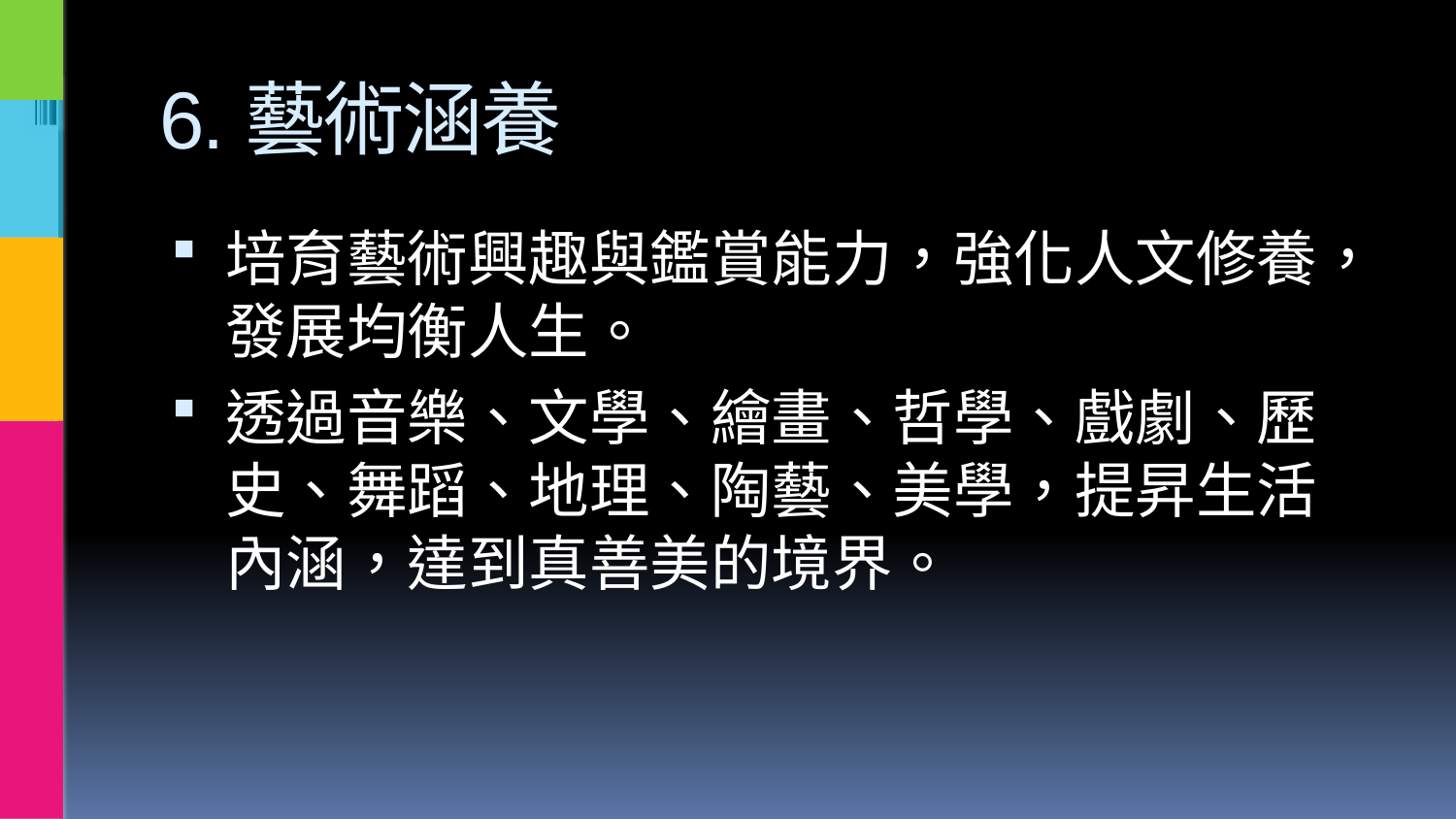

# 6.藝術涵養
培育藝術興趣與鑑賞能力，強化人文修養，發展均衡人生。
透過音樂、文學、繪畫、哲學、戲劇、歷史、舞蹈、地理、陶藝、美學，提昇生活內涵，達到真善美的境界。